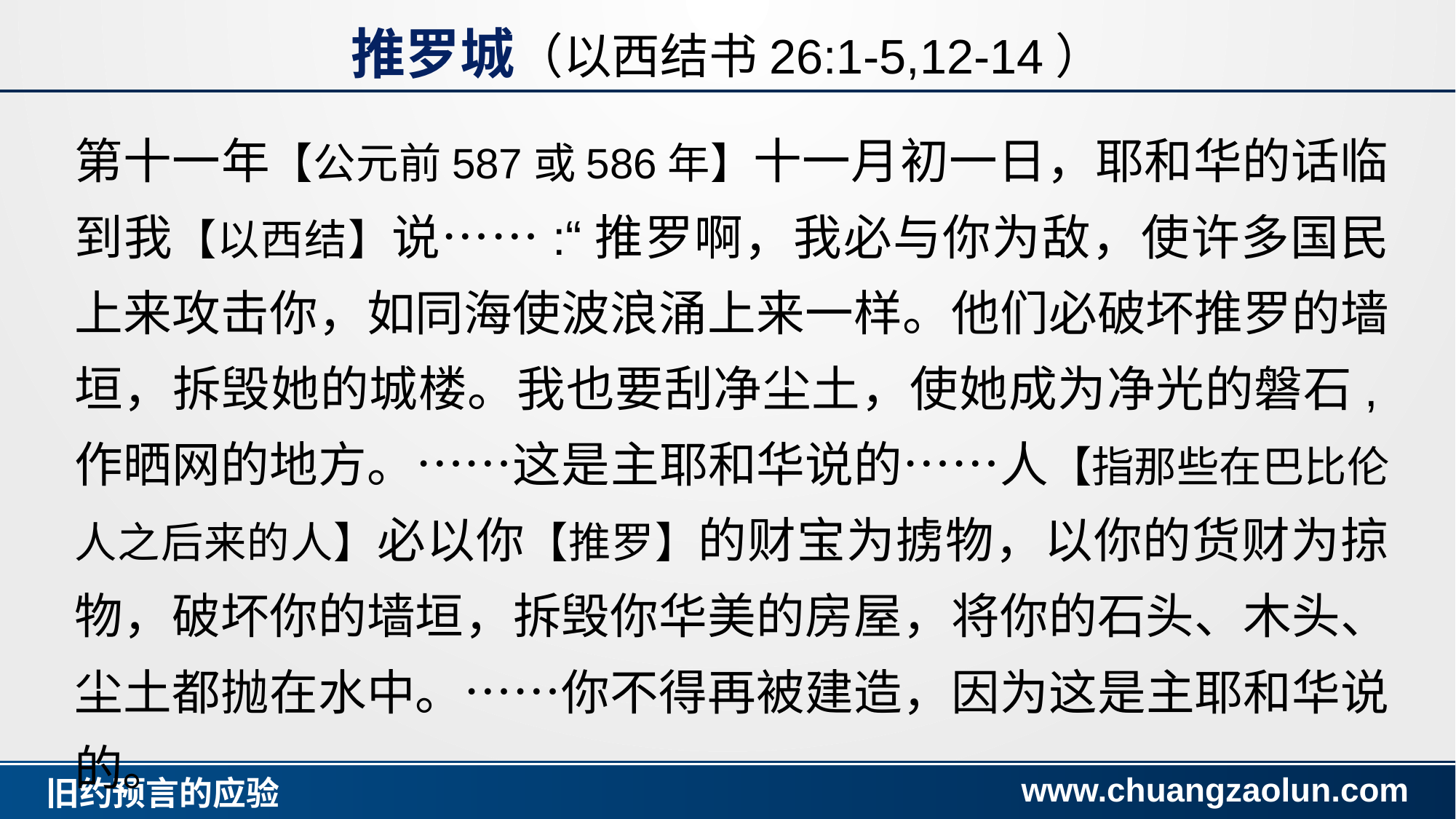

推罗城（以西结书26:1-5,12-14）
第十一年【公元前587或586年】十一月初一日，耶和华的话临到我【以西结】说……:“推罗啊，我必与你为敌，使许多国民上来攻击你，如同海使波浪涌上来一样。他们必破坏推罗的墙垣，拆毁她的城楼。我也要刮净尘土，使她成为净光的磐石,作晒网的地方。……这是主耶和华说的……人【指那些在巴比伦人之后来的人】必以你【推罗】的财宝为掳物，以你的货财为掠物，破坏你的墙垣，拆毁你华美的房屋，将你的石头、木头、尘土都抛在水中。……你不得再被建造，因为这是主耶和华说的。